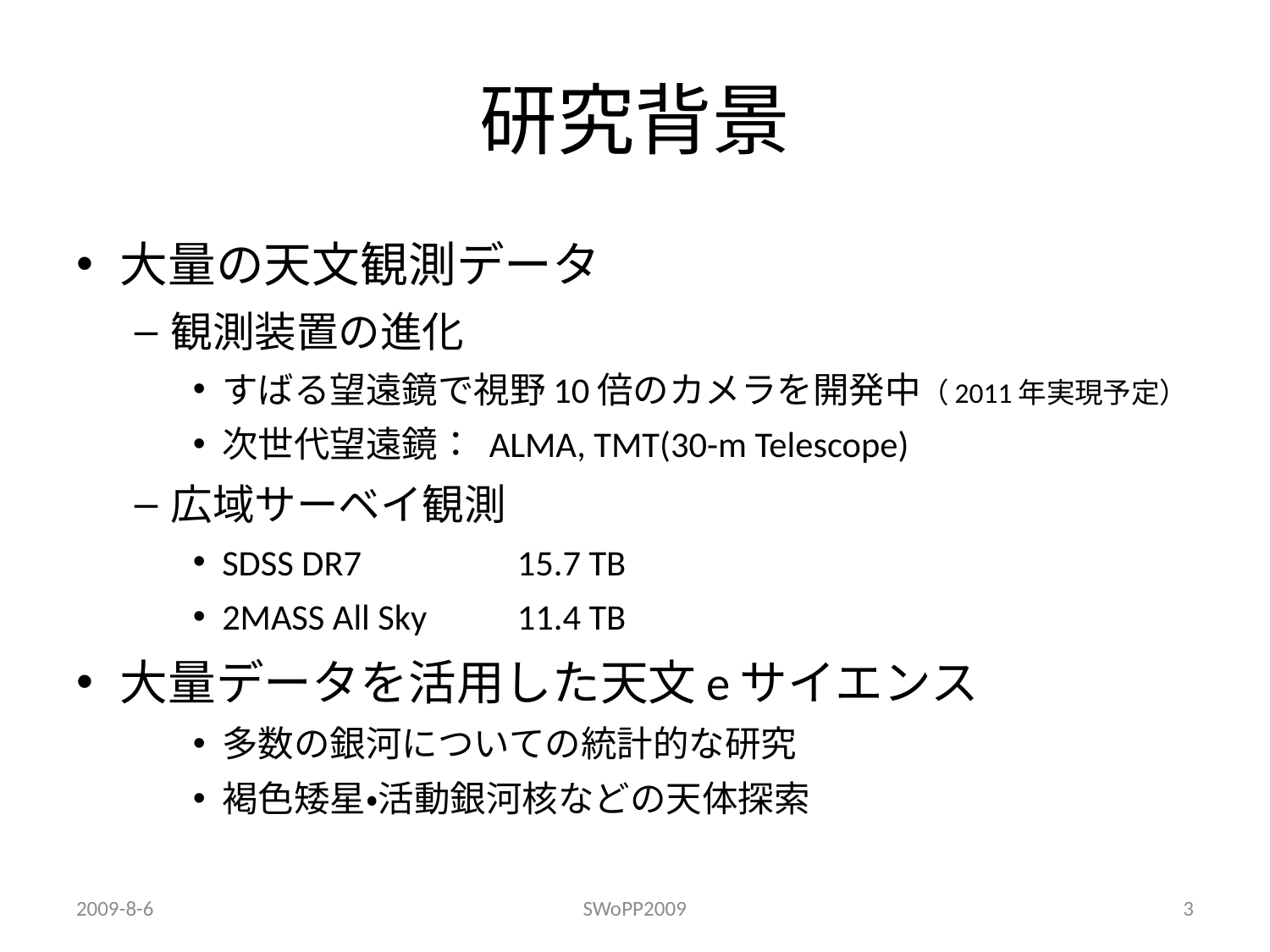

# 研究背景
大量の天文観測データ
観測装置の進化
すばる望遠鏡で視野10倍のカメラを開発中（2011年実現予定）
次世代望遠鏡： ALMA, TMT(30-m Telescope)
広域サーベイ観測
SDSS DR7        	　　15.7 TB
2MASS All Sky	　　11.4 TB
大量データを活用した天文eサイエンス
多数の銀河についての統計的な研究
褐色矮星・活動銀河核などの天体探索
2009-8-6
SWoPP2009
3